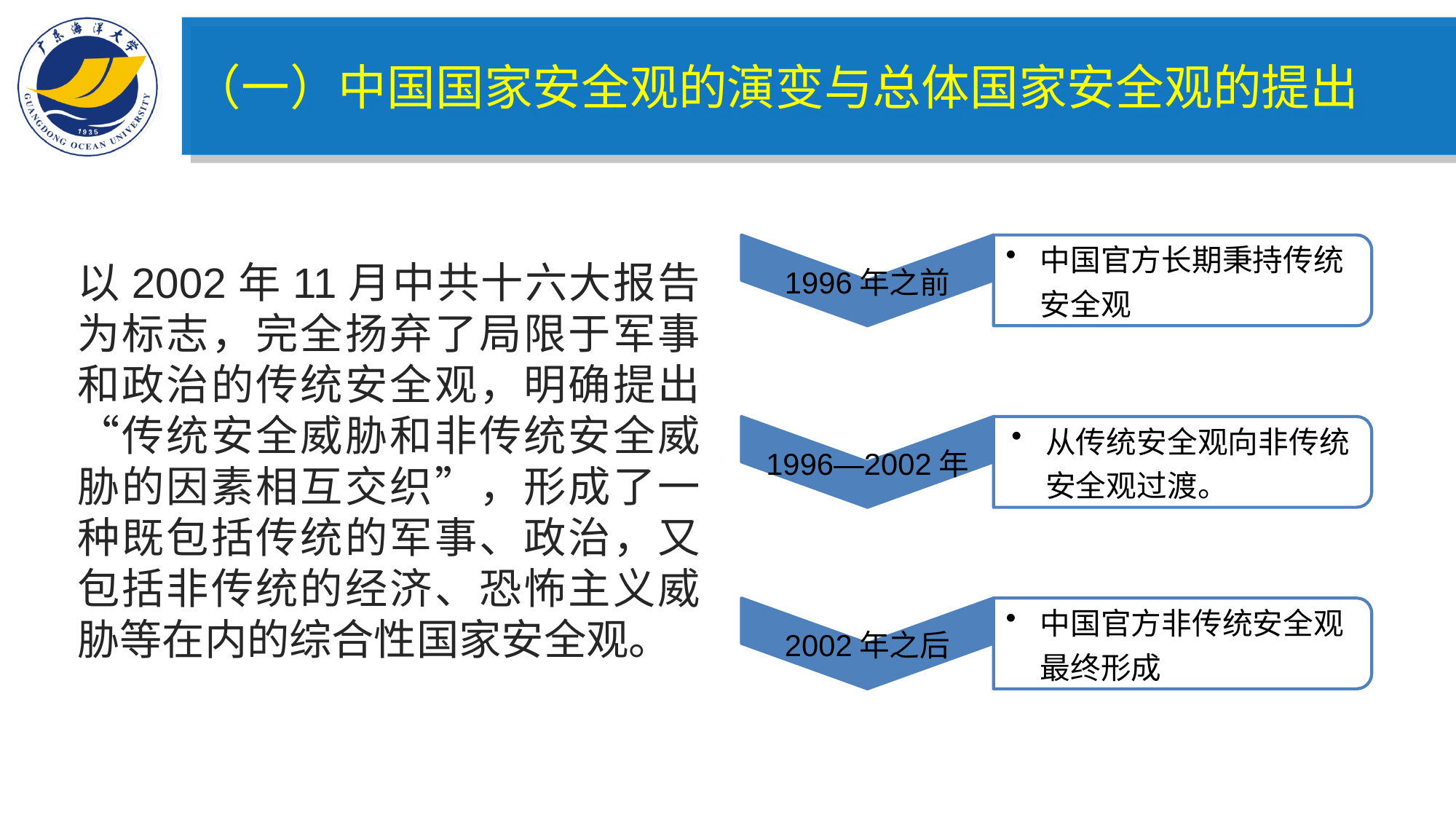

（一）中国国家安全观的演变与总体国家安全观的提出
1996年之前
中国官方长期秉持传统安全观
1996—2002年
从传统安全观向非传统安全观过渡。
2002年之后
中国官方非传统安全观最终形成
以2002年11月中共十六大报告为标志，完全扬弃了局限于军事和政治的传统安全观，明确提出“传统安全威胁和非传统安全威胁的因素相互交织”，形成了一种既包括传统的军事、政治，又包括非传统的经济、恐怖主义威胁等在内的综合性国家安全观。